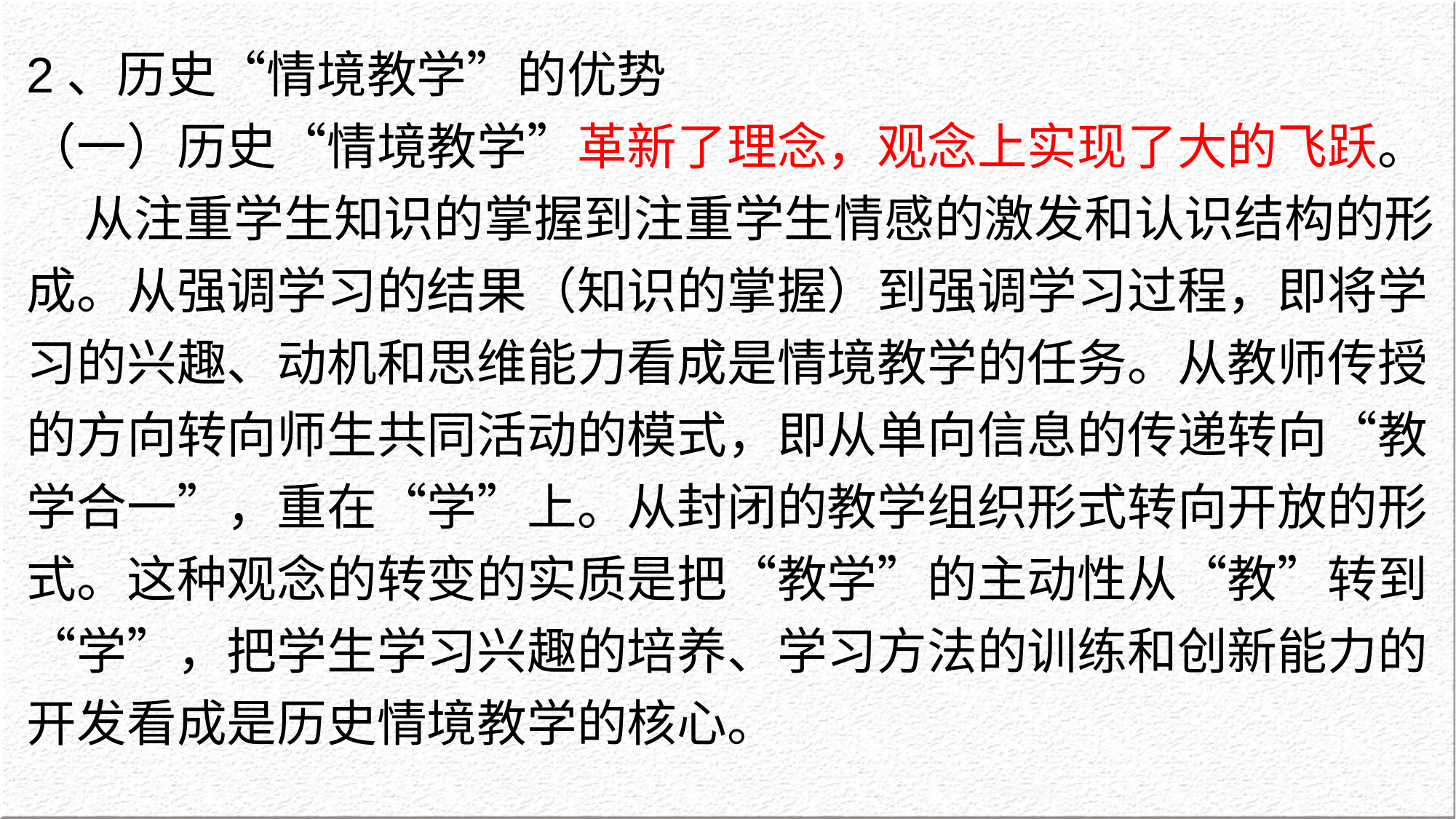

2、历史“情境教学”的优势
（一）历史“情境教学”革新了理念，观念上实现了大的飞跃。
    从注重学生知识的掌握到注重学生情感的激发和认识结构的形成。从强调学习的结果（知识的掌握）到强调学习过程，即将学习的兴趣、动机和思维能力看成是情境教学的任务。从教师传授的方向转向师生共同活动的模式，即从单向信息的传递转向“教学合一”，重在“学”上。从封闭的教学组织形式转向开放的形式。这种观念的转变的实质是把“教学”的主动性从“教”转到“学”，把学生学习兴趣的培养、学习方法的训练和创新能力的开发看成是历史情境教学的核心。